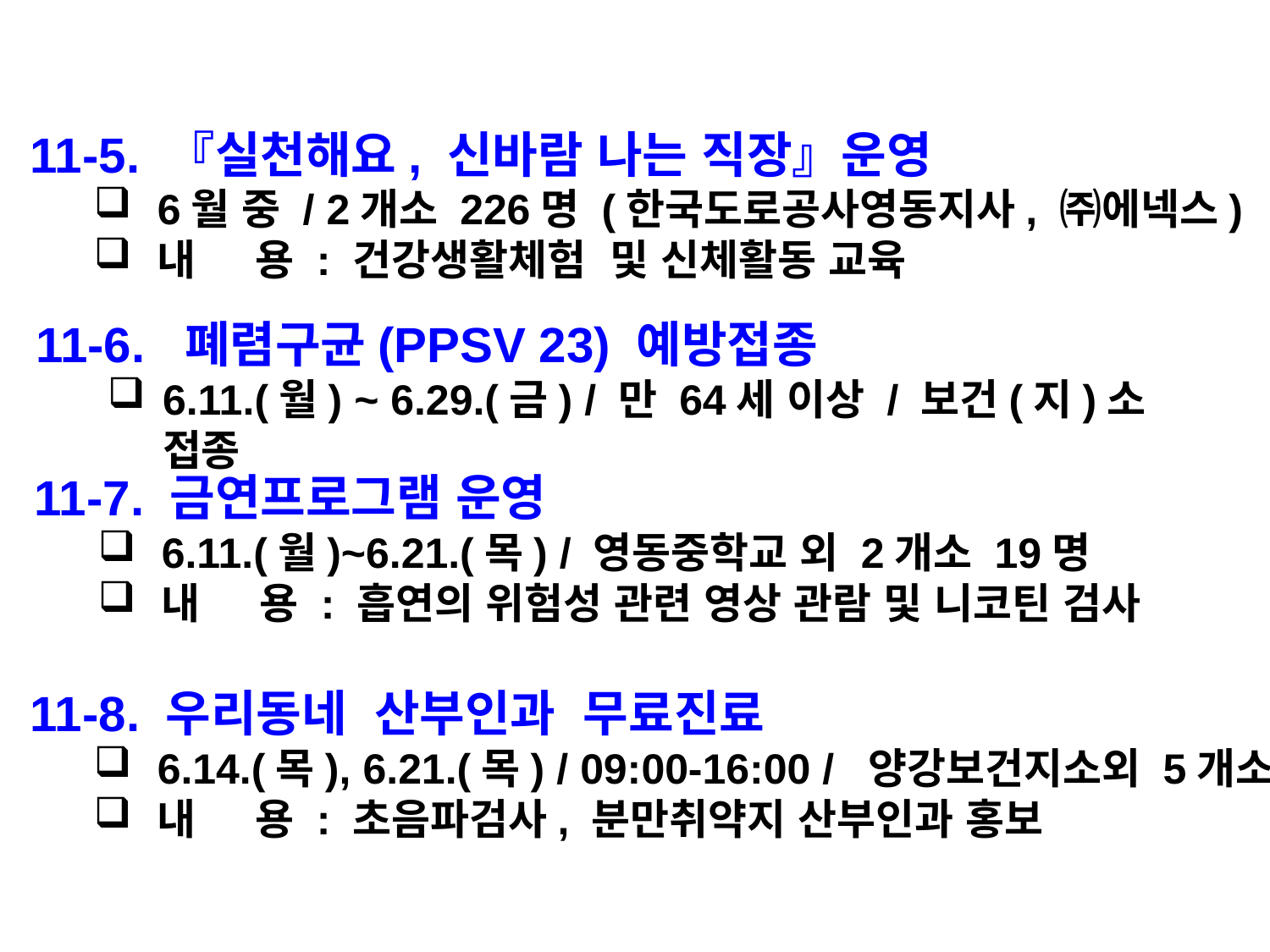

11-5. 『실천해요, 신바람 나는 직장』운영
6월 중 / 2개소 226명 (한국도로공사영동지사, ㈜에넥스)
내     용 : 건강생활체험  및 신체활동 교육

11-6.  폐렴구균(PPSV 23) 예방접종
6.11.(월) ~ 6.29.(금) / 만 64세 이상 / 보건(지)소 접종
11-7. 금연프로그램 운영
6.11.(월)~6.21.(목) / 영동중학교 외 2개소 19명
내     용 : 흡연의 위험성 관련 영상 관람 및 니코틴 검사

11-8. 우리동네  산부인과  무료진료
6.14.(목), 6.21.(목) / 09:00-16:00 /  양강보건지소외 5개소
내     용 : 초음파검사, 분만취약지 산부인과 홍보